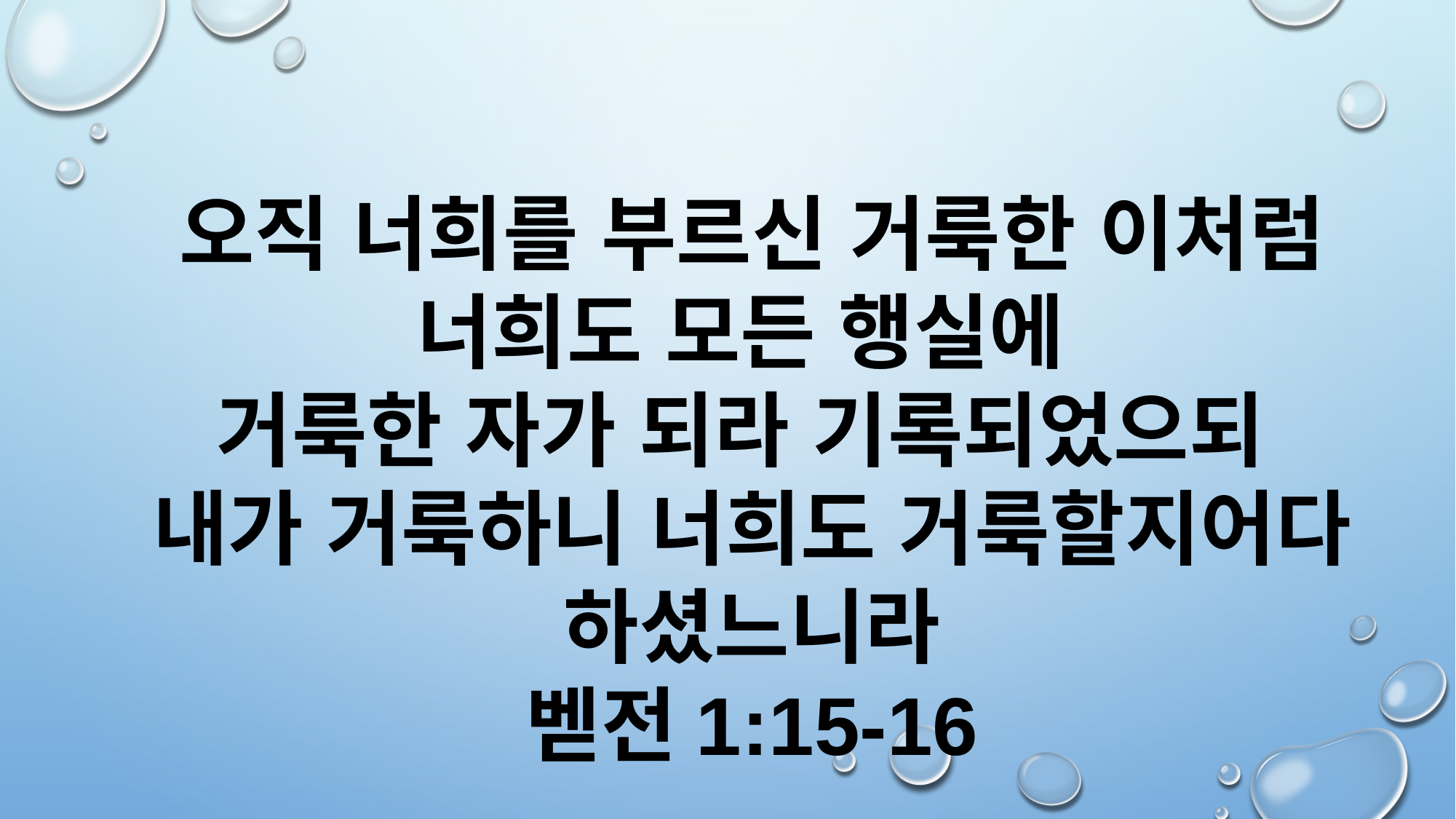

오직 너희를 부르신 거룩한 이처럼 너희도 모든 행실에
거룩한 자가 되라 기록되었으되
내가 거룩하니 너희도 거룩할지어다 하셨느니라
벧전1:15-16